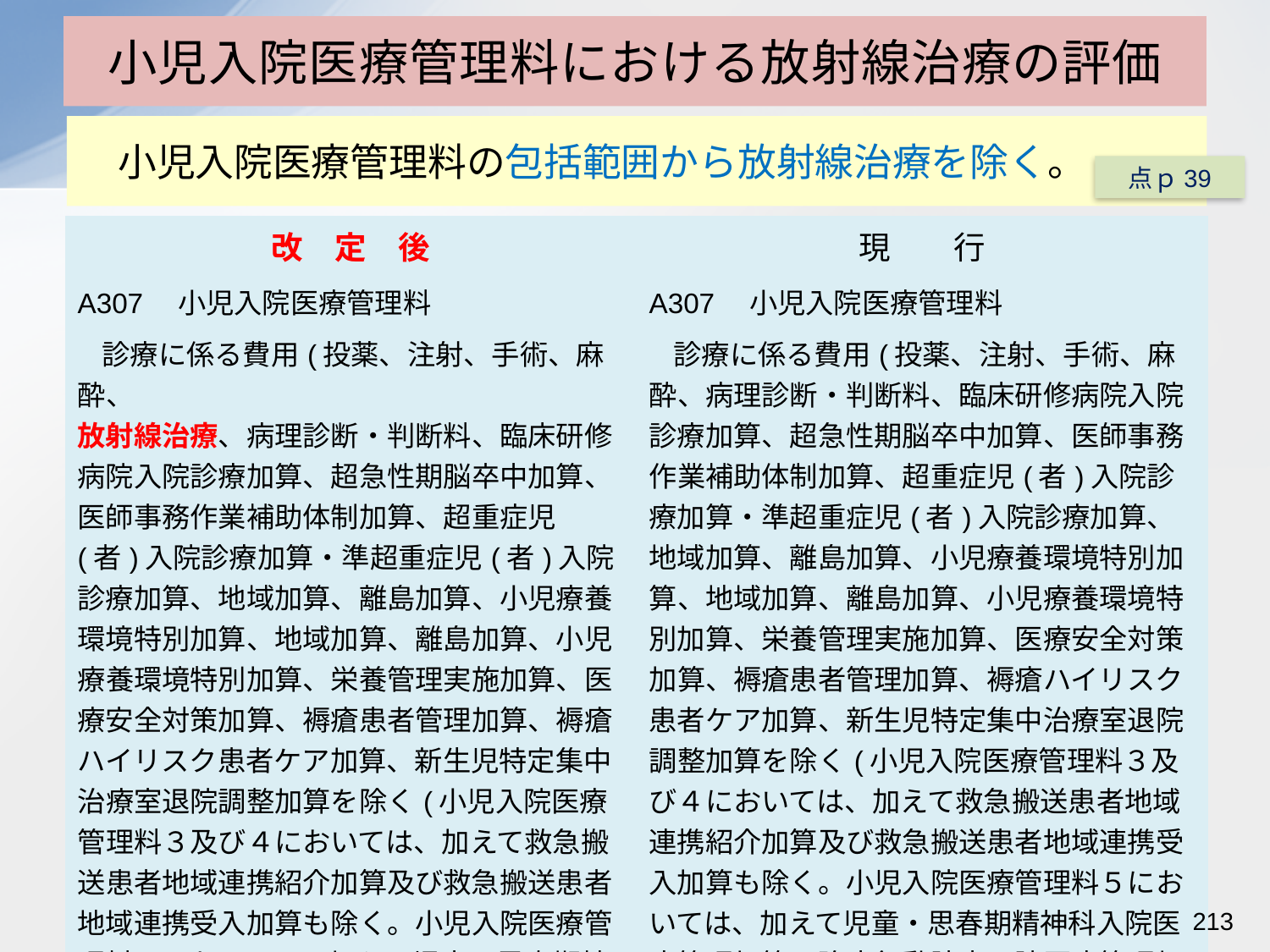

# 小児入院医療管理料における放射線治療の評価
　小児入院医療管理料の包括範囲から放射線治療を除く。
点ｐ39
| 改　定　後 | 現　　行 |
| --- | --- |
| A307　小児入院医療管理料 診療に係る費用(投薬、注射、手術、麻酔、 放射線治療、病理診断・判断料、臨床研修病院入院診療加算、超急性期脳卒中加算、医師事務作業補助体制加算、超重症児(者)入院診療加算・準超重症児(者)入院診療加算、地域加算、離島加算、小児療養環境特別加算、地域加算、離島加算、小児療養環境特別加算、栄養管理実施加算、医療安全対策加算、褥瘡患者管理加算、褥瘡ハイリスク患者ケア加算、新生児特定集中治療室退院調整加算を除く(小児入院医療管理料３及び４においては、加えて救急搬送患者地域連携紹介加算及び救急搬送患者地域連携受入加算も除く。小児入院医療管理料５においては、加えて児童・思春期精神科入院医療管理加算、強度行動障害入院医療管理加算、摂食障害入院医療管理加算も除く))は、小児入院医療管理料に含まれるものとする。 | A307　小児入院医療管理料 診療に係る費用(投薬、注射、手術、麻酔、病理診断・判断料、臨床研修病院入院診療加算、超急性期脳卒中加算、医師事務作業補助体制加算、超重症児(者)入院診療加算・準超重症児(者)入院診療加算、地域加算、離島加算、小児療養環境特別加算、地域加算、離島加算、小児療養環境特別加算、栄養管理実施加算、医療安全対策加算、褥瘡患者管理加算、褥瘡ハイリスク患者ケア加算、新生児特定集中治療室退院調整加算を除く(小児入院医療管理料３及び４においては、加えて救急搬送患者地域連携紹介加算及び救急搬送患者地域連携受入加算も除く。小児入院医療管理料５においては、加えて児童・思春期精神科入院医療管理加算、強度行動障害入院医療管理加算、摂食障害入院医療管理加算も除く))は、小児入院医療管理料に含まれるものとする。 |
213